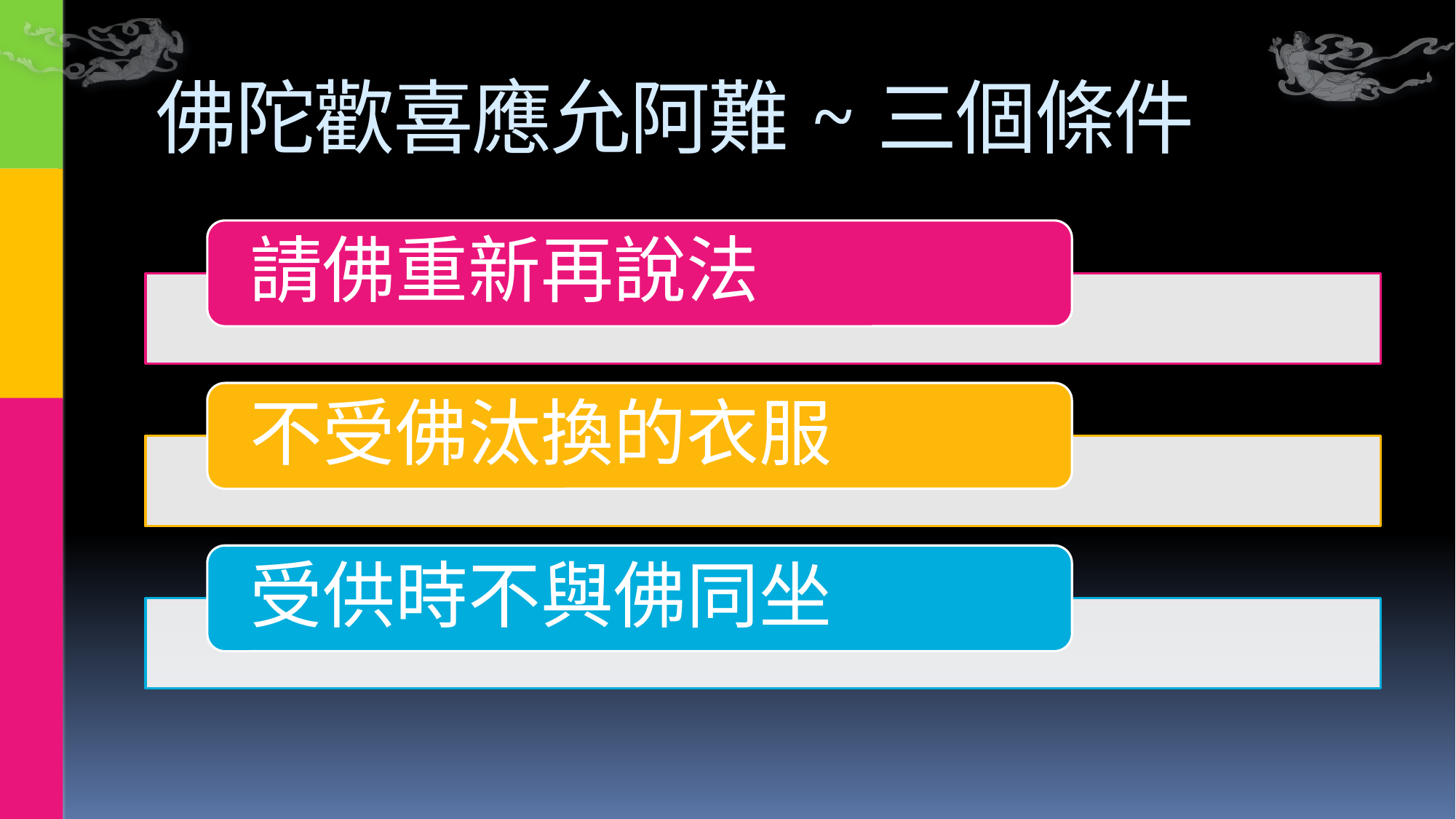

# 佛陀歡喜應允阿難~三個條件
請佛重新再說法
不受佛汰換的衣服
受供時不與佛同坐